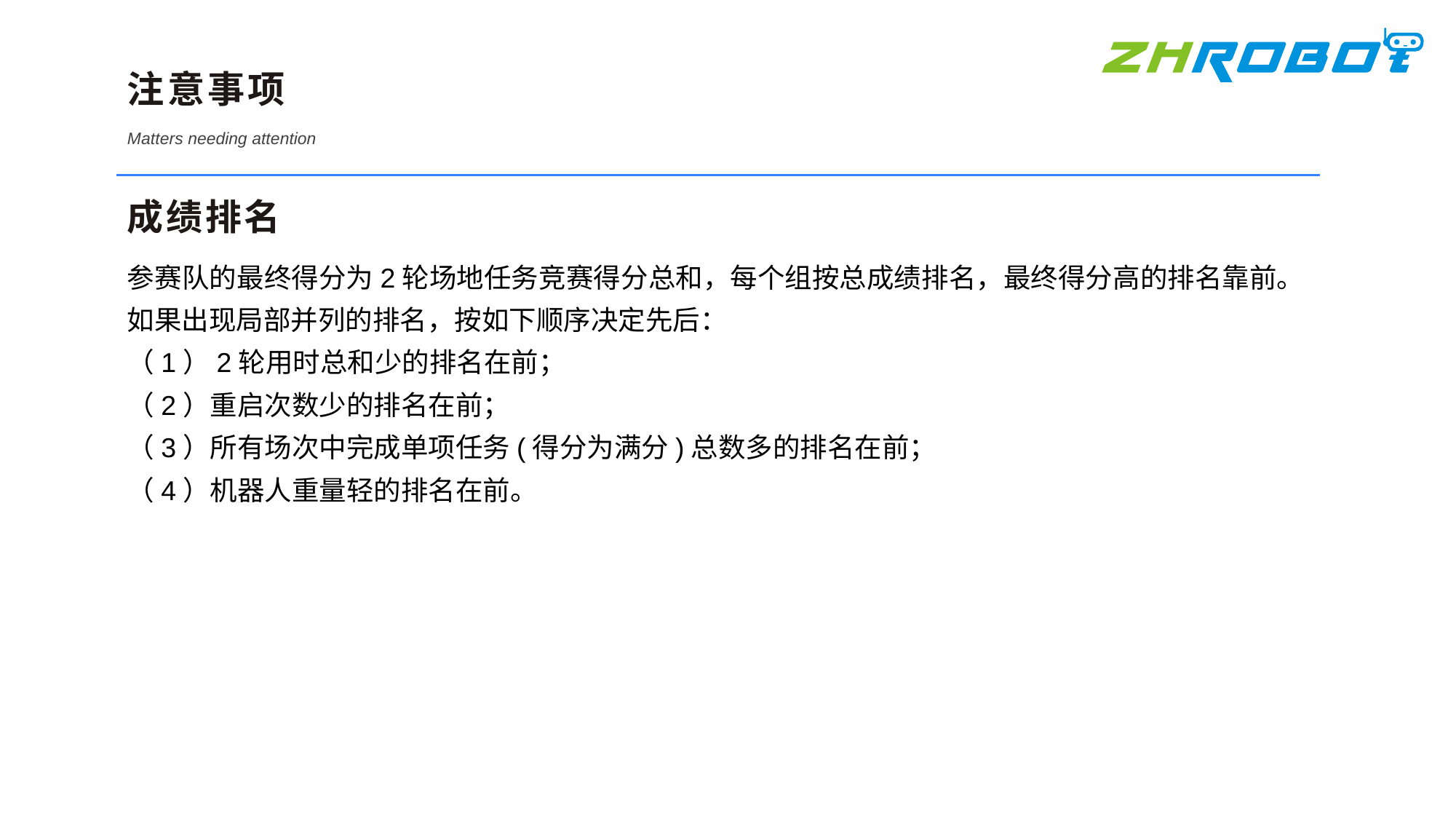

注意事项
Matters needing attention

成绩排名
参赛队的最终得分为2轮场地任务竞赛得分总和，每个组按总成绩排名，最终得分高的排名靠前。如果出现局部并列的排名，按如下顺序决定先后：
（1）2轮用时总和少的排名在前；
（2）重启次数少的排名在前；
（3）所有场次中完成单项任务(得分为满分)总数多的排名在前；
（4）机器人重量轻的排名在前。